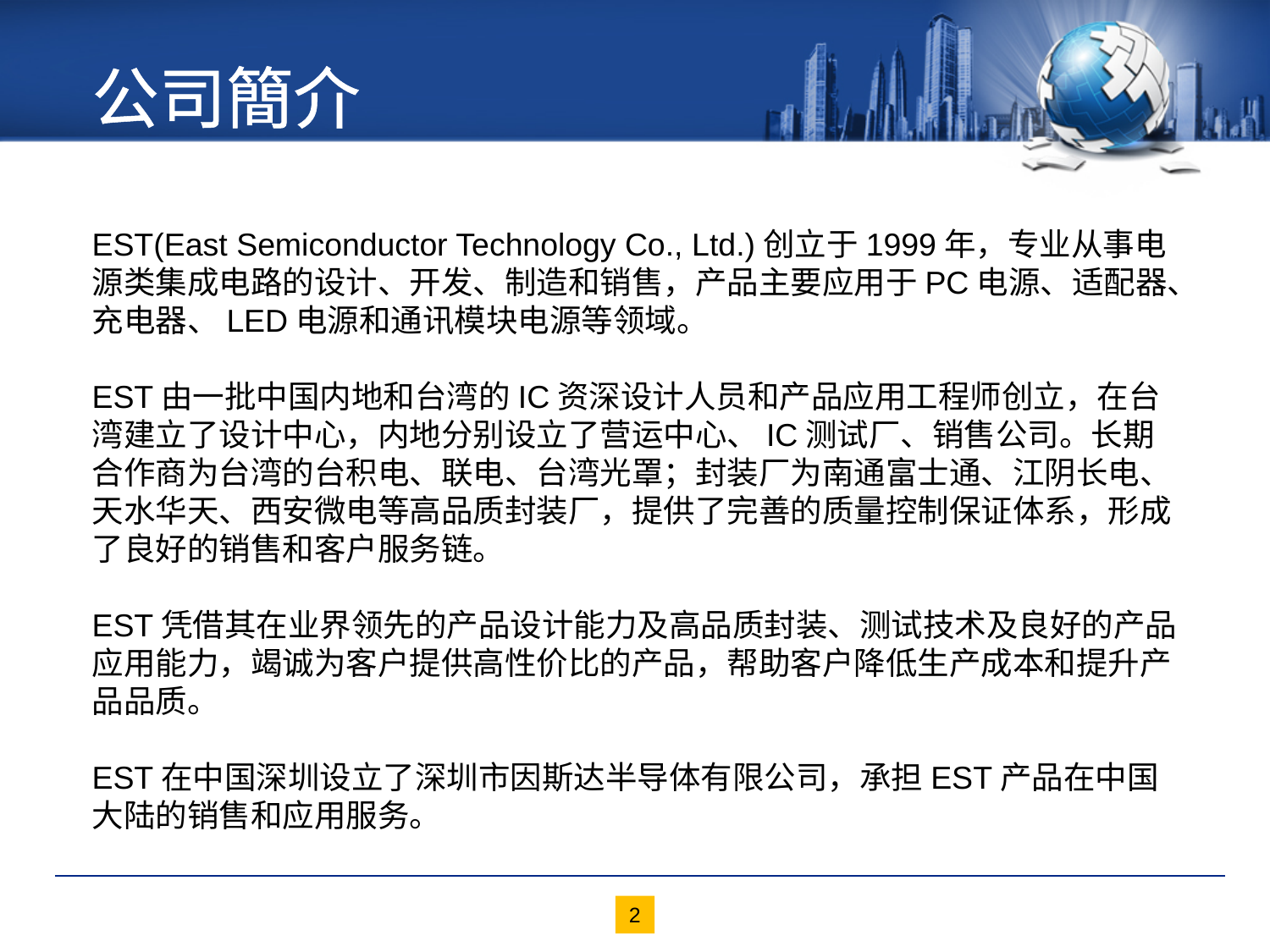

公司簡介
EST(East Semiconductor Technology Co., Ltd.)创立于1999年，专业从事电源类集成电路的设计、开发、制造和销售，产品主要应用于PC电源、适配器、充电器、LED电源和通讯模块电源等领域。

EST由一批中国内地和台湾的IC资深设计人员和产品应用工程师创立，在台湾建立了设计中心，内地分别设立了营运中心、IC测试厂、销售公司。长期合作商为台湾的台积电、联电、台湾光罩；封装厂为南通富士通、江阴长电、天水华天、西安微电等高品质封装厂，提供了完善的质量控制保证体系，形成了良好的销售和客户服务链。

EST凭借其在业界领先的产品设计能力及高品质封装、测试技术及良好的产品应用能力，竭诚为客户提供高性价比的产品，帮助客户降低生产成本和提升产品品质。

EST在中国深圳设立了深圳市因斯达半导体有限公司，承担EST产品在中国大陆的销售和应用服务。